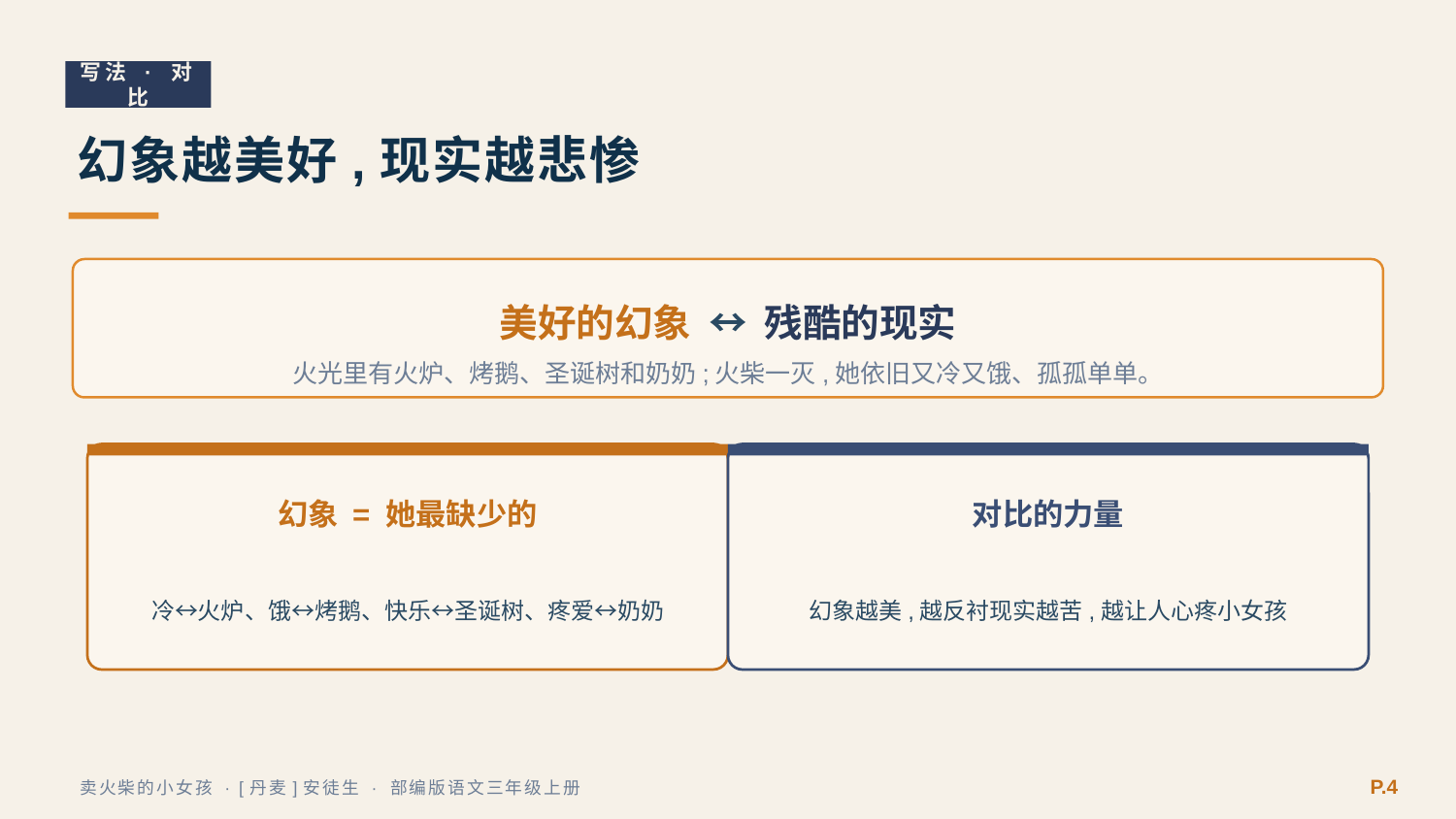

写法 · 对比

幻象越美好,现实越悲惨

美好的幻象  ↔  残酷的现实
火光里有火炉、烤鹅、圣诞树和奶奶;火柴一灭,她依旧又冷又饿、孤孤单单。

幻象 = 她最缺少的
对比的力量
冷↔火炉、饿↔烤鹅、快乐↔圣诞树、疼爱↔奶奶
幻象越美,越反衬现实越苦,越让人心疼小女孩
P.4
卖火柴的小女孩 · [丹麦]安徒生 · 部编版语文三年级上册